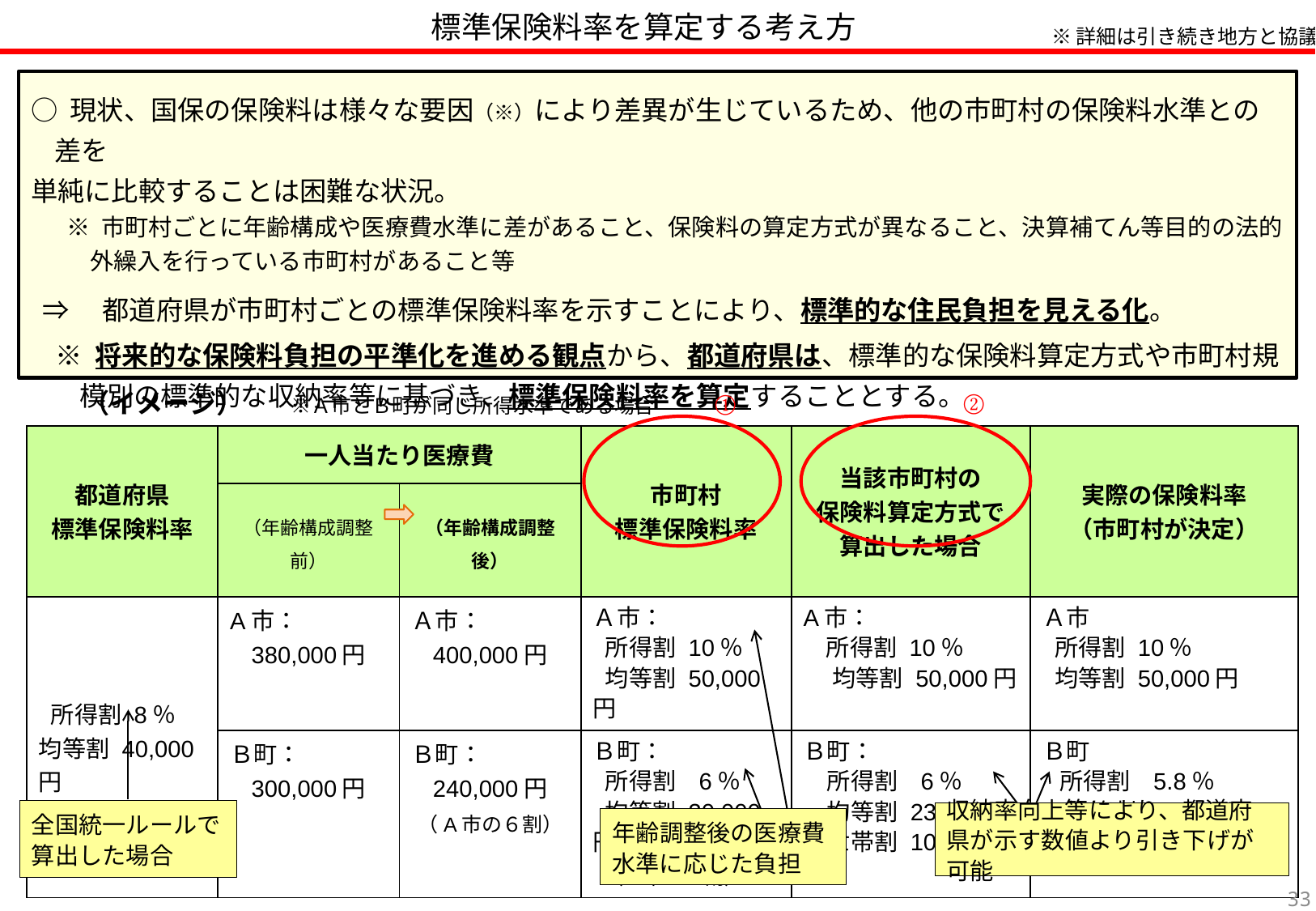

標準保険料率を算定する考え方
※詳細は引き続き地方と協議
○ 現状、国保の保険料は様々な要因（※）により差異が生じているため、他の市町村の保険料水準との差を
単純に比較することは困難な状況。
※ 市町村ごとに年齢構成や医療費水準に差があること、保険料の算定方式が異なること、決算補てん等目的の法的外繰入を行っている市町村があること等
⇒　都道府県が市町村ごとの標準保険料率を示すことにより、標準的な住民負担を見える化。
※ 将来的な保険料負担の平準化を進める観点から、都道府県は、標準的な保険料算定方式や市町村規模別の標準的な収納率等に基づき、標準保険料率を算定することとする。

②
①
　　（イメージ）　　※Ａ市とＢ町が同じ所得水準である場合

| 都道府県 標準保険料率 | 一人当たり医療費 |  | 市町村 標準保険料率 | 当該市町村の 保険料算定方式で 算出した場合 | 実際の保険料率 （市町村が決定） |
| --- | --- | --- | --- | --- | --- |
|  | （年齢構成調整前） | （年齢構成調整後） |  |  |  |
| 所得割 8％ 均等割 40,000円 | A市： 380,000円 | Ａ市： 400,000円 | Ａ市： 所得割 10％ 均等割 50,000円 | A市： 所得割 10％ 　 均等割 50,000円 | Ａ市 所得割 10％ 均等割 50,000円 |
|  | Ｂ町： 300,000円 | Ｂ町： 240,000円 （A市の６割） | Ｂ町： 所得割 6％ 均等割 30,000円 （Ａ市の６割） | Ｂ町：　 　所得割 6％ 　均等割 23,000円 　世帯割 10,000円 | Ｂ町　 所得割 5.8％ 　均等割 22,000円 世帯割 9,000円 |

全国統一ルールで
算出した場合
収納率向上等により、都道府県が示す数値より引き下げが可能
年齢調整後の医療費水準に応じた負担
33